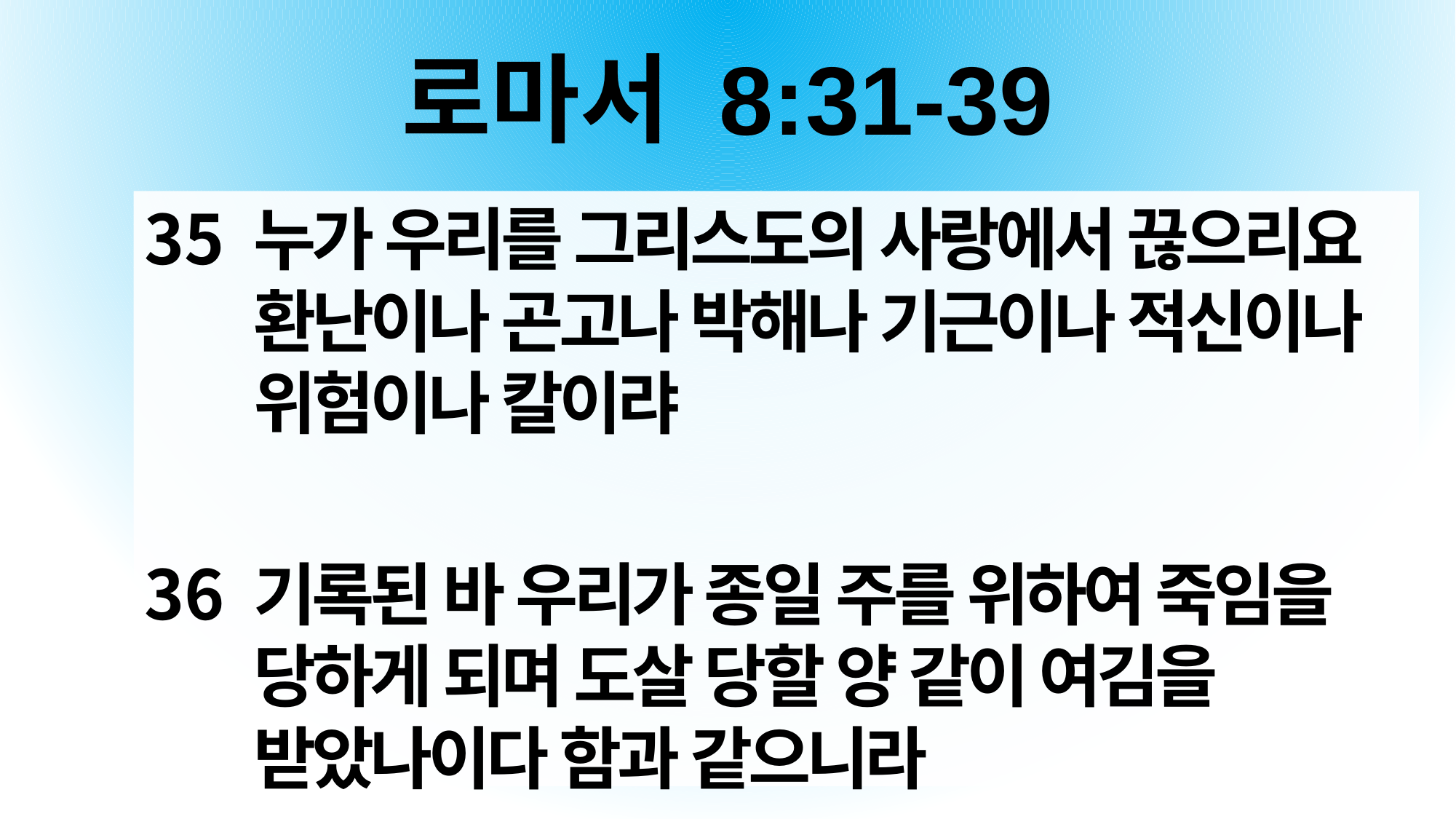

# 로마서 8:31-39
누가 우리를 그리스도의 사랑에서 끊으리요 환난이나 곤고나 박해나 기근이나 적신이나 위험이나 칼이랴

기록된 바 우리가 종일 주를 위하여 죽임을 당하게 되며 도살 당할 양 같이 여김을 받았나이다 함과 같으니라